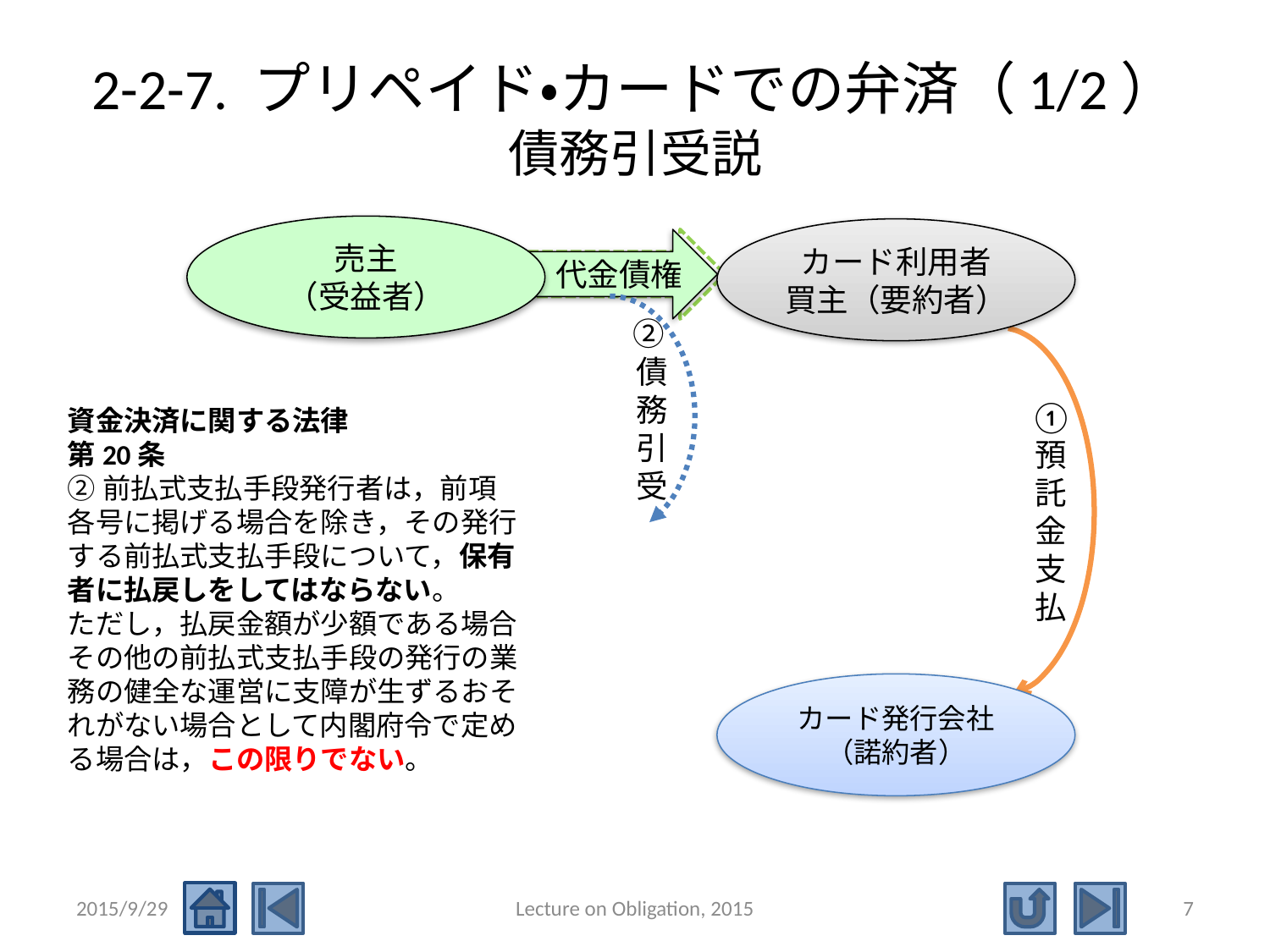

# 2-2-7. プリペイド・カードでの弁済（1/2） 債務引受説
売主
（受益者）
カード利用者
買主（要約者）
代金債権
代金債権
②債務引受
①
預託金支払
資金決済に関する法律
第20条
②前払式支払手段発行者は，前項各号に掲げる場合を除き，その発行する前払式支払手段について，保有者に払戻しをしてはならない。
ただし，払戻金額が少額である場合その他の前払式支払手段の発行の業務の健全な運営に支障が生ずるおそれがない場合として内閣府令で定める場合は，この限りでない。
カード発行会社
（諾約者）
2015/9/29
Lecture on Obligation, 2015
7